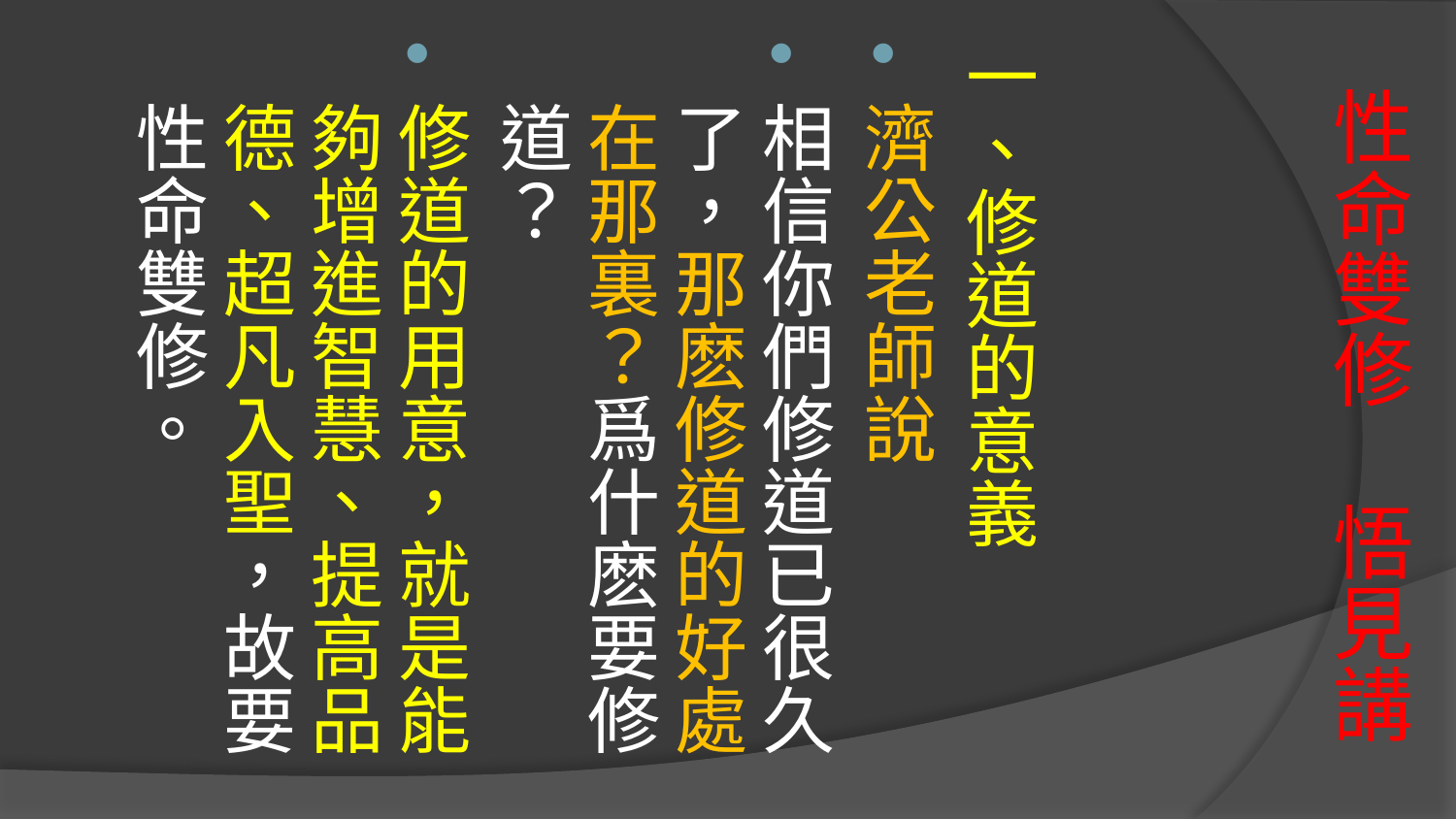

一、修道的意義
濟公老師說
相信你們修道已很久了，那麽修道的好處在那裏？爲什麽要修道？
修道的用意，就是能夠增進智慧、提高品德、超凡入聖，故要性命雙修。

# 性命雙修     悟見講